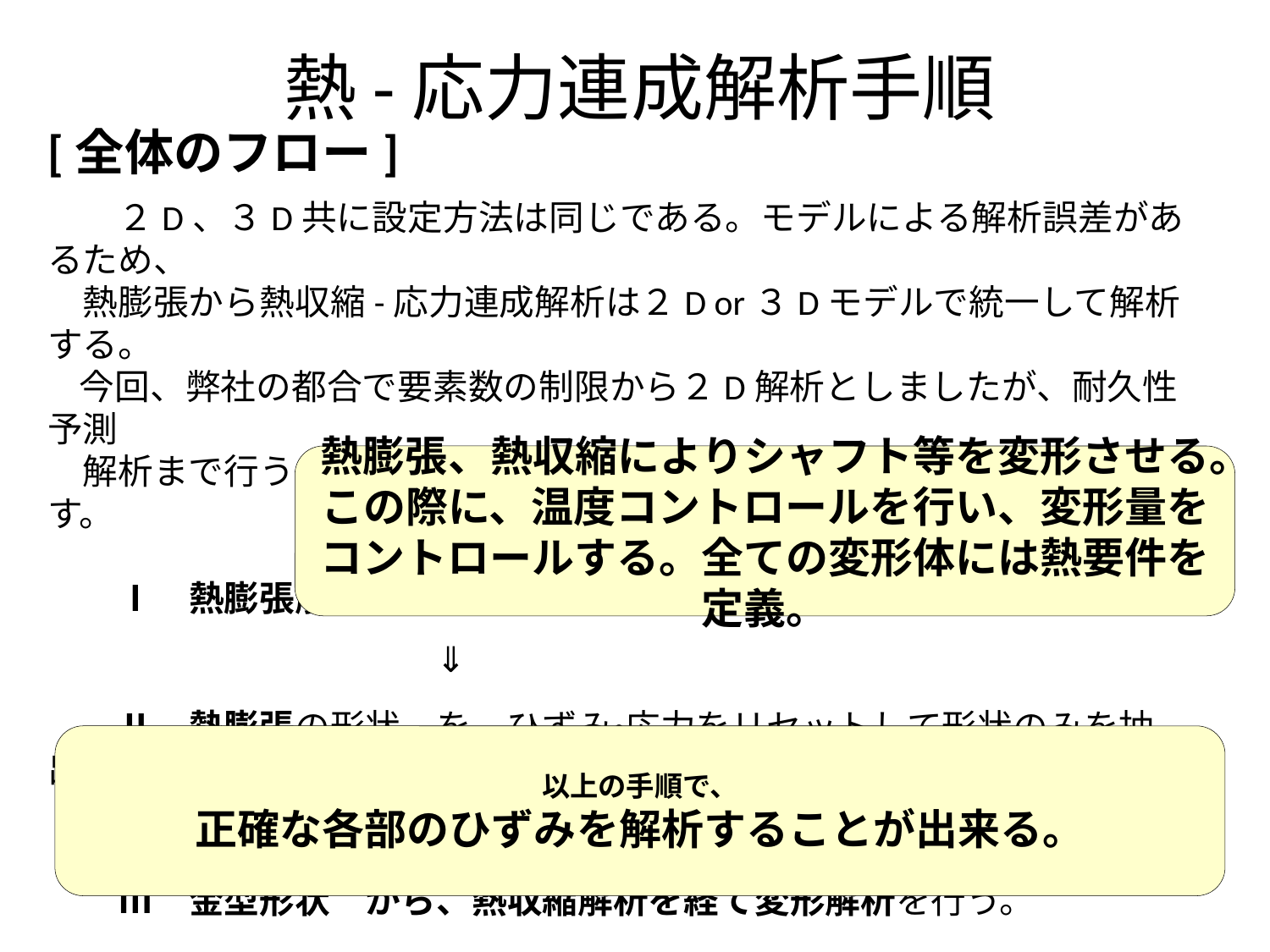

# 熱-応力連成解析手順
[全体のフロー]

　　２D、３D共に設定方法は同じである。モデルによる解析誤差があるため、
　熱膨張から熱収縮-応力連成解析は２D or３Dモデルで統一して解析する。
   今回、弊社の都合で要素数の制限から２D解析としましたが、耐久性予測
　解析まで行うため、３D解析を推奨します。方法は２D、３D共通です。

　　Ⅰ　熱膨張解析　により、金型形状を予測する。

　　　　　　　　　　　⇓

　　Ⅱ　熱膨張の形状　を、ひずみ・応力をリセットして形状のみを抽出する。

　　　　　　　　　　　⇓

　　Ⅲ　金型形状　から、熱収縮解析を経て変形解析を行う。

熱膨張、熱収縮によりシャフト等を変形させる。この際に、温度コントロールを行い、変形量をコントロールする。全ての変形体には熱要件を定義。
以上の手順で、
正確な各部のひずみを解析することが出来る。